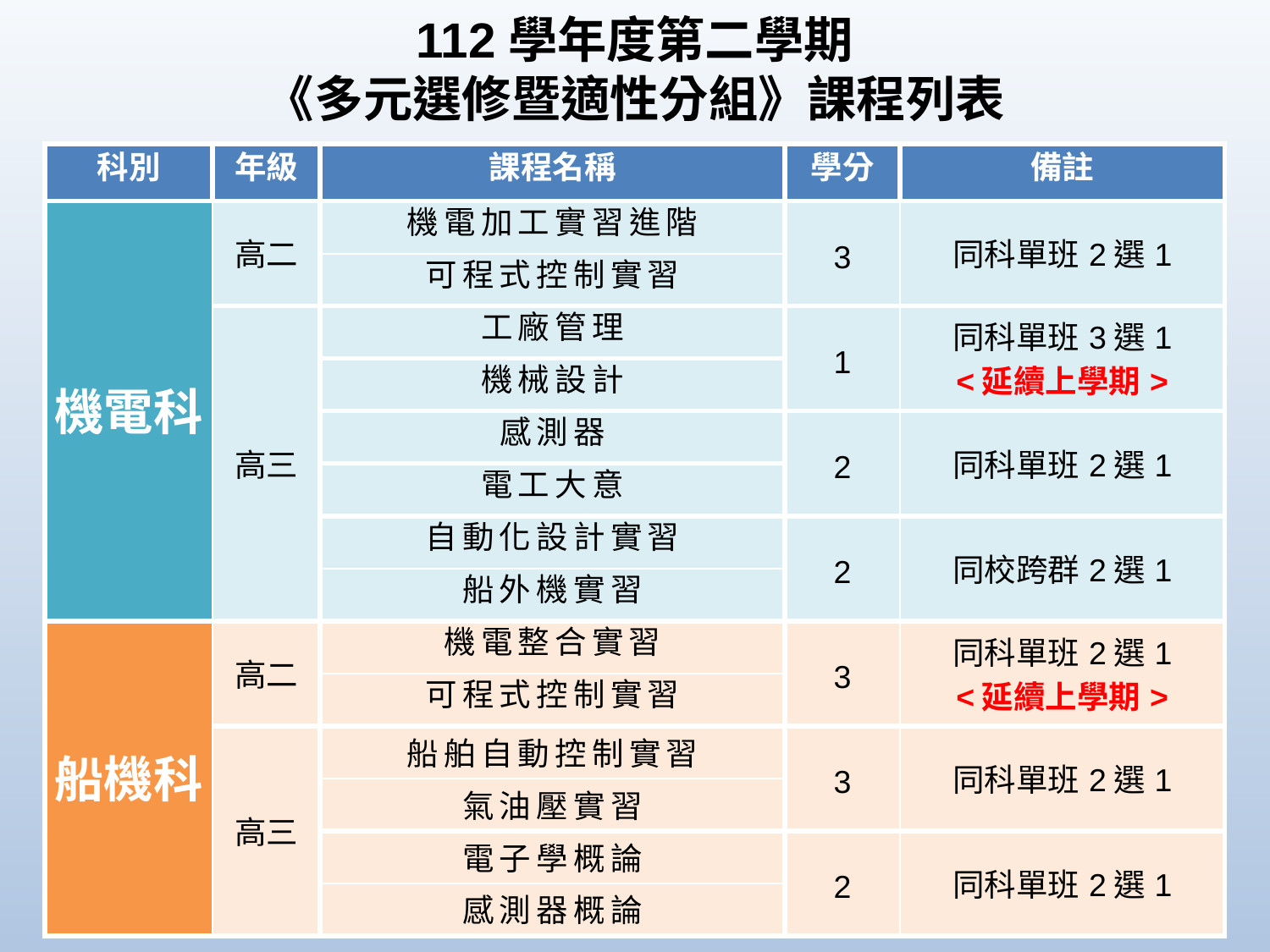

# 112學年度第二學期 《多元選修暨適性分組》課程列表
| 科別 | 年級 | 課程名稱 | 學分 | 備註 |
| --- | --- | --- | --- | --- |
| 機電科 | 高二 | 機電加工實習進階 | 3 | 同科單班2選1 |
|  |  | 可程式控制實習 |  |  |
|  | 高三 | 工廠管理 | 1 | 同科單班3選1 <延續上學期> |
|  |  | 機械設計 |  |  |
|  |  | 感測器 | 2 | 同科單班2選1 |
|  |  | 電工大意 |  |  |
|  |  | 自動化設計實習 | 2 | 同校跨群2選1 |
|  |  | 船外機實習 |  |  |
| 船機科 | 高二 | 機電整合實習 | 3 | 同科單班2選1 <延續上學期> |
|  |  | 可程式控制實習 |  |  |
|  | 高三 | 船舶自動控制實習 | 3 | 同科單班2選1 |
|  |  | 氣油壓實習 |  |  |
|  |  | 電子學概論 | 2 | 同科單班2選1 |
|  |  | 感測器概論 |  |  |